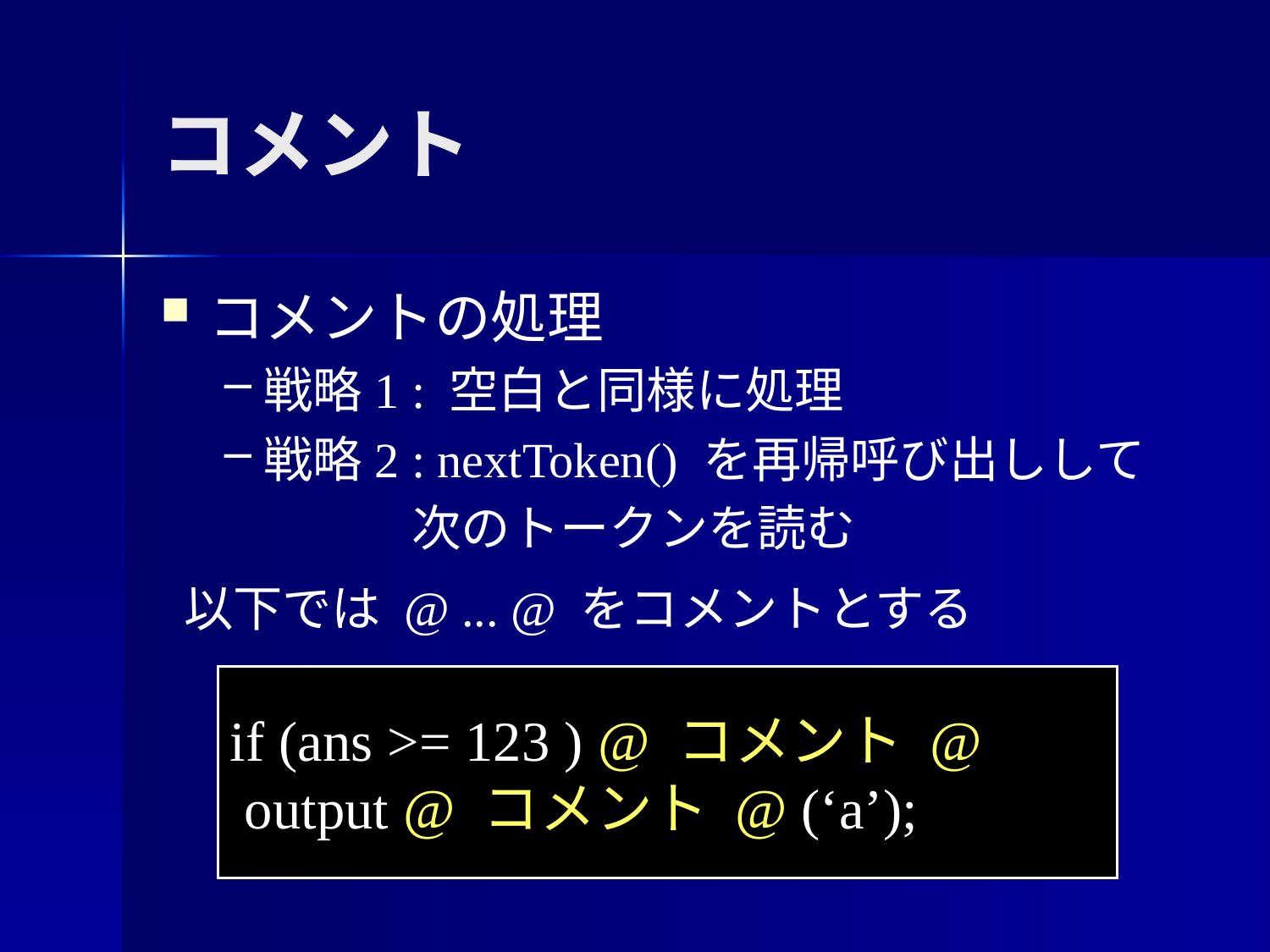

# コメント
コメントの処理
戦略1 : 空白と同様に処理
戦略2 : nextToken() を再帰呼び出しして
                次のトークンを読む

以下では @ ... @ をコメントとする
if (ans >= 123 ) @ コメント @
 output @ コメント @ (‘a’);